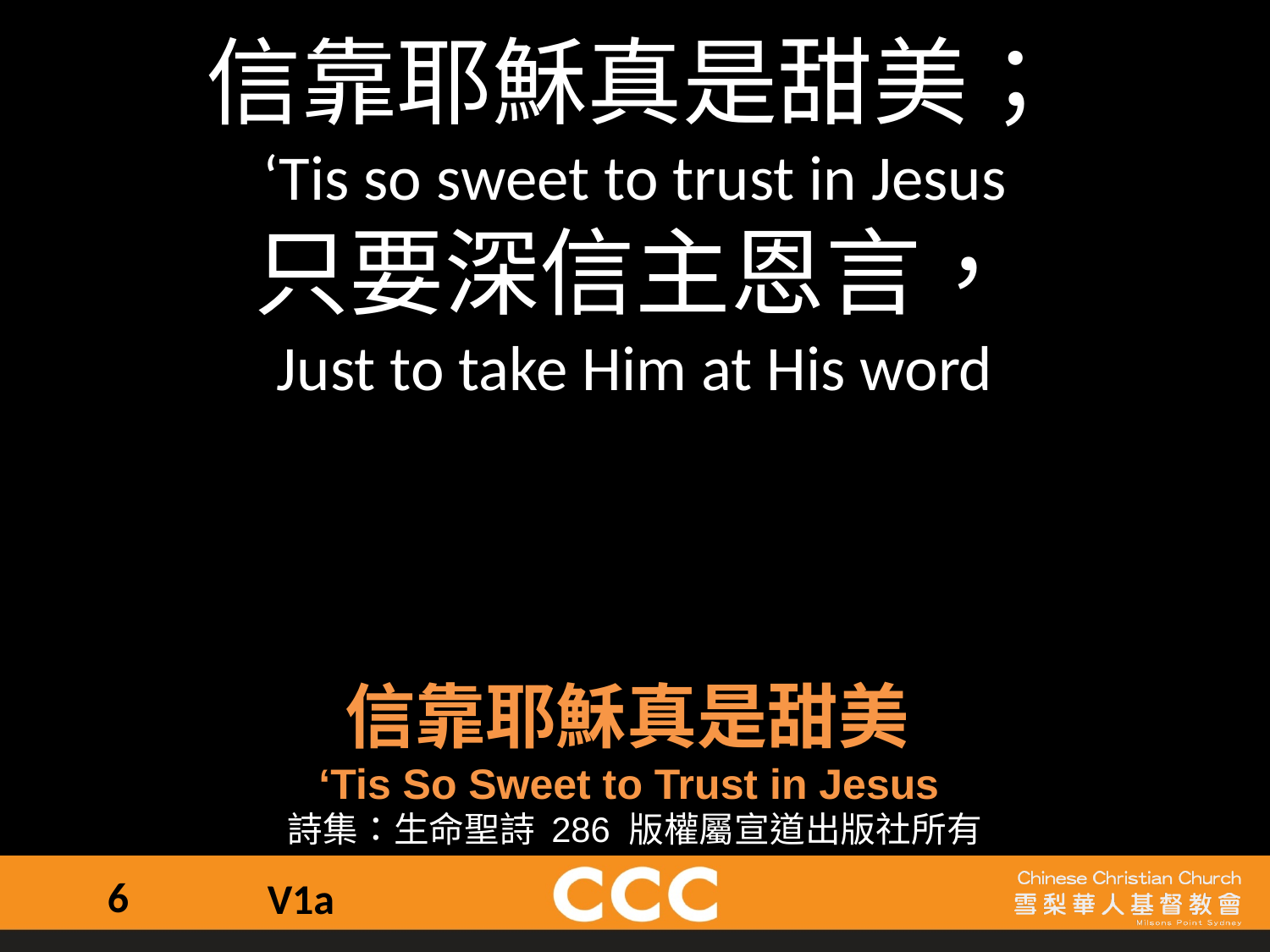

信靠耶穌真是甜美；
‘Tis so sweet to trust in Jesus
只要深信主恩言，
Just to take Him at His word

信靠耶穌真是甜美
‘Tis So Sweet to Trust in Jesus
詩集：生命聖詩 286 版權屬宣道出版社所有
6
V1a